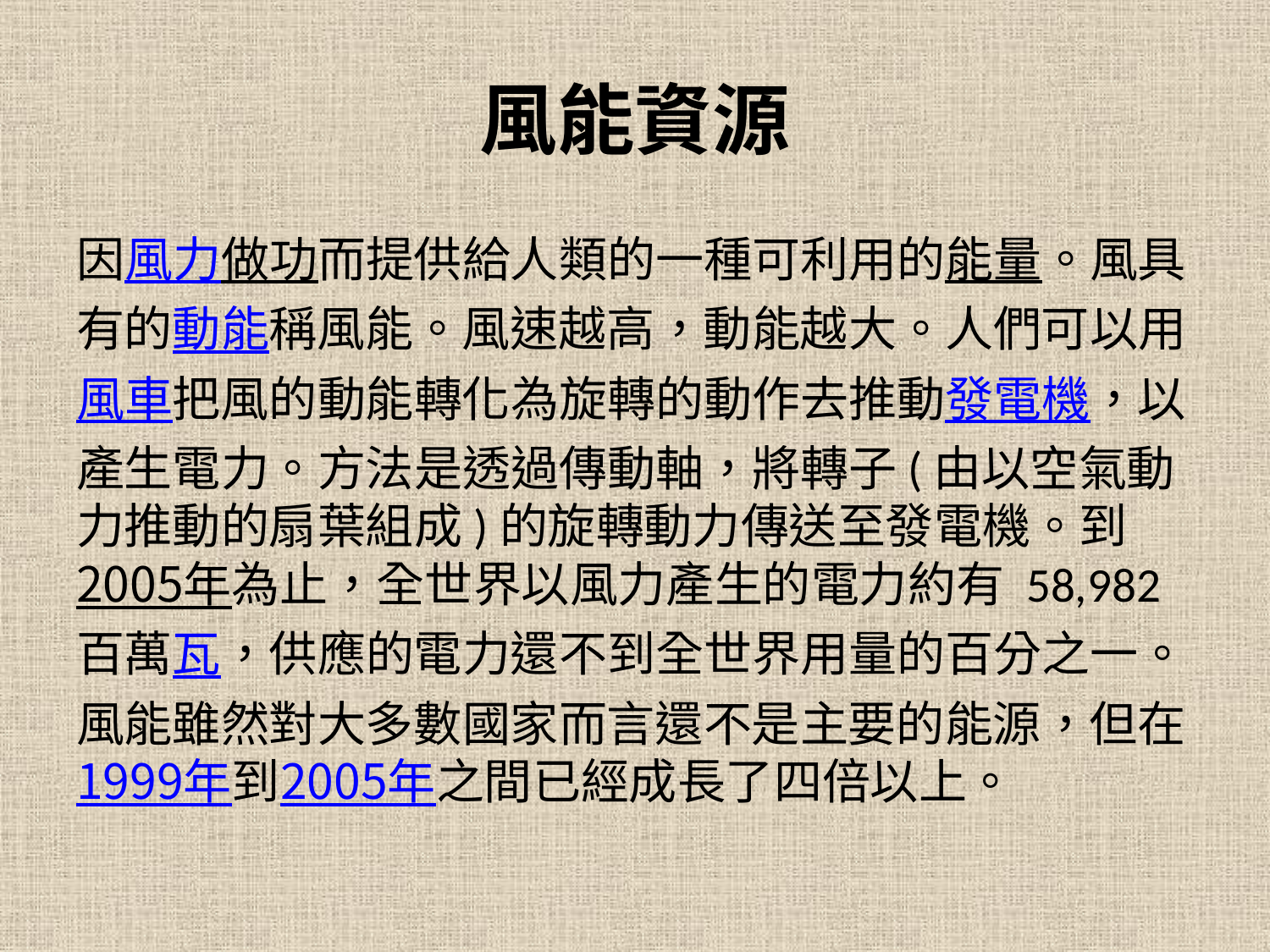

# 風能資源
因風力做功而提供給人類的一種可利用的能量。風具有的動能稱風能。風速越高，動能越大。人們可以用風車把風的動能轉化為旋轉的動作去推動發電機，以產生電力。方法是透過傳動軸，將轉子(由以空氣動力推動的扇葉組成)的旋轉動力傳送至發電機。到2005年為止，全世界以風力產生的電力約有 58,982 百萬瓦，供應的電力還不到全世界用量的百分之一。風能雖然對大多數國家而言還不是主要的能源，但在1999年到2005年之間已經成長了四倍以上。